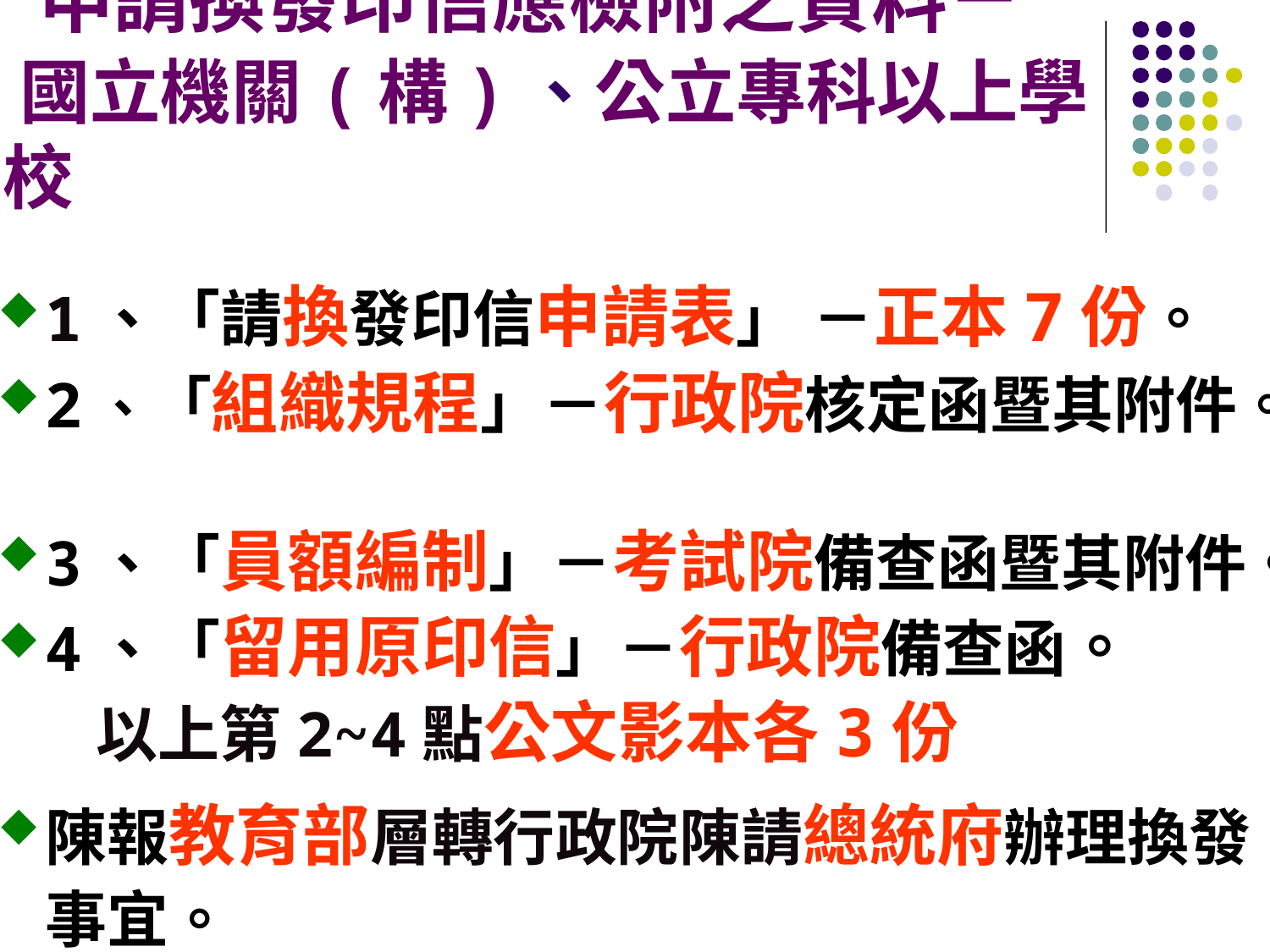

申請換發印信應檢附之資料－
 國立機關(構)、公立專科以上學校
1、「請換發印信申請表」 －正本7份。
2、「組織規程」－行政院核定函暨其附件。
3、「員額編制」－考試院備查函暨其附件。
4、「留用原印信」－行政院備查函。
      以上第2~4點公文影本各3份
陳報教育部層轉行政院陳請總統府辦理換發事宜。